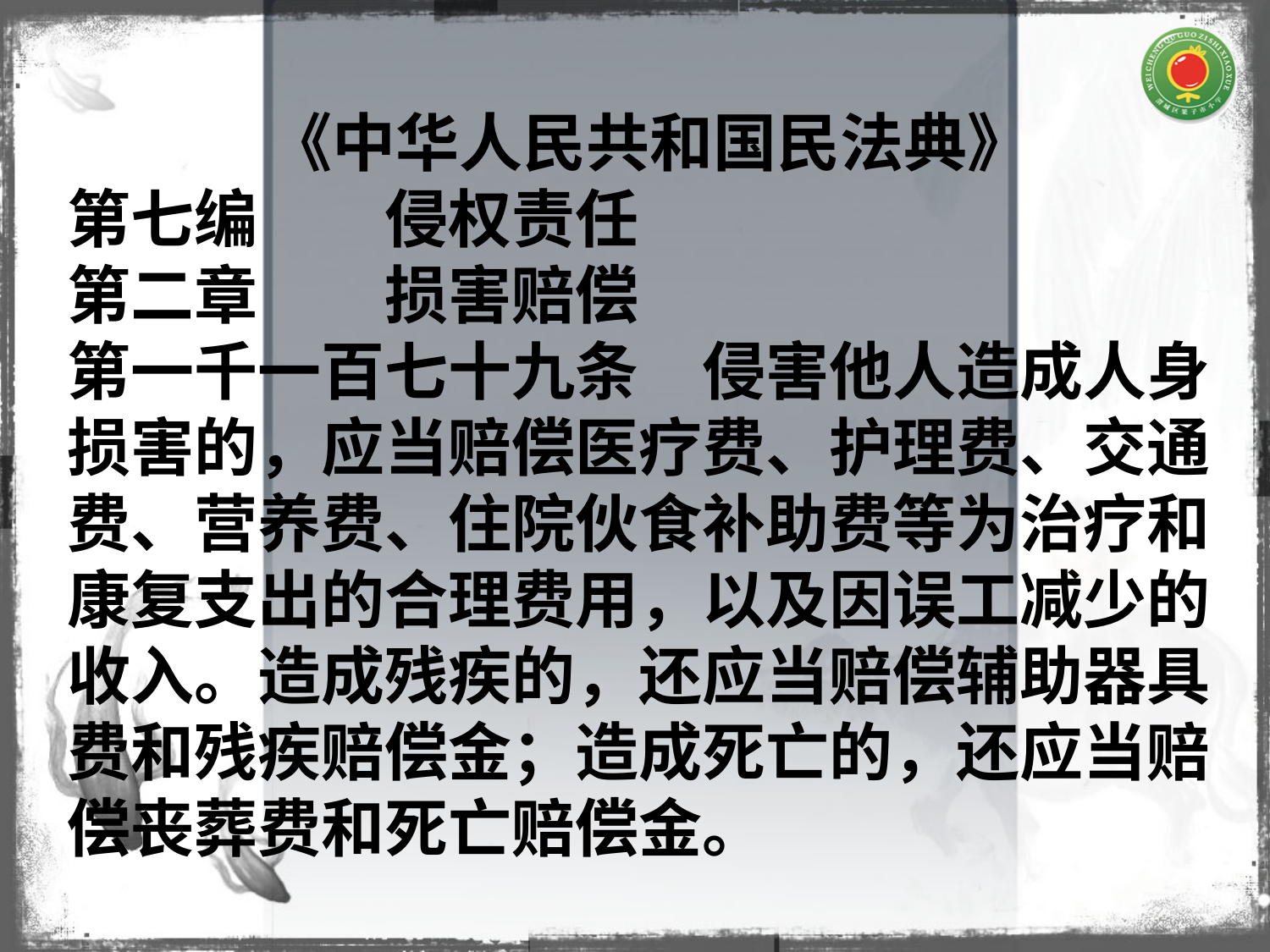

《中华人民共和国民法典》
第七编　　侵权责任
第二章　　损害赔偿
第一千一百七十九条　侵害他人造成人身损害的，应当赔偿医疗费、护理费、交通费、营养费、住院伙食补助费等为治疗和康复支出的合理费用，以及因误工减少的收入。造成残疾的，还应当赔偿辅助器具费和残疾赔偿金；造成死亡的，还应当赔偿丧葬费和死亡赔偿金。